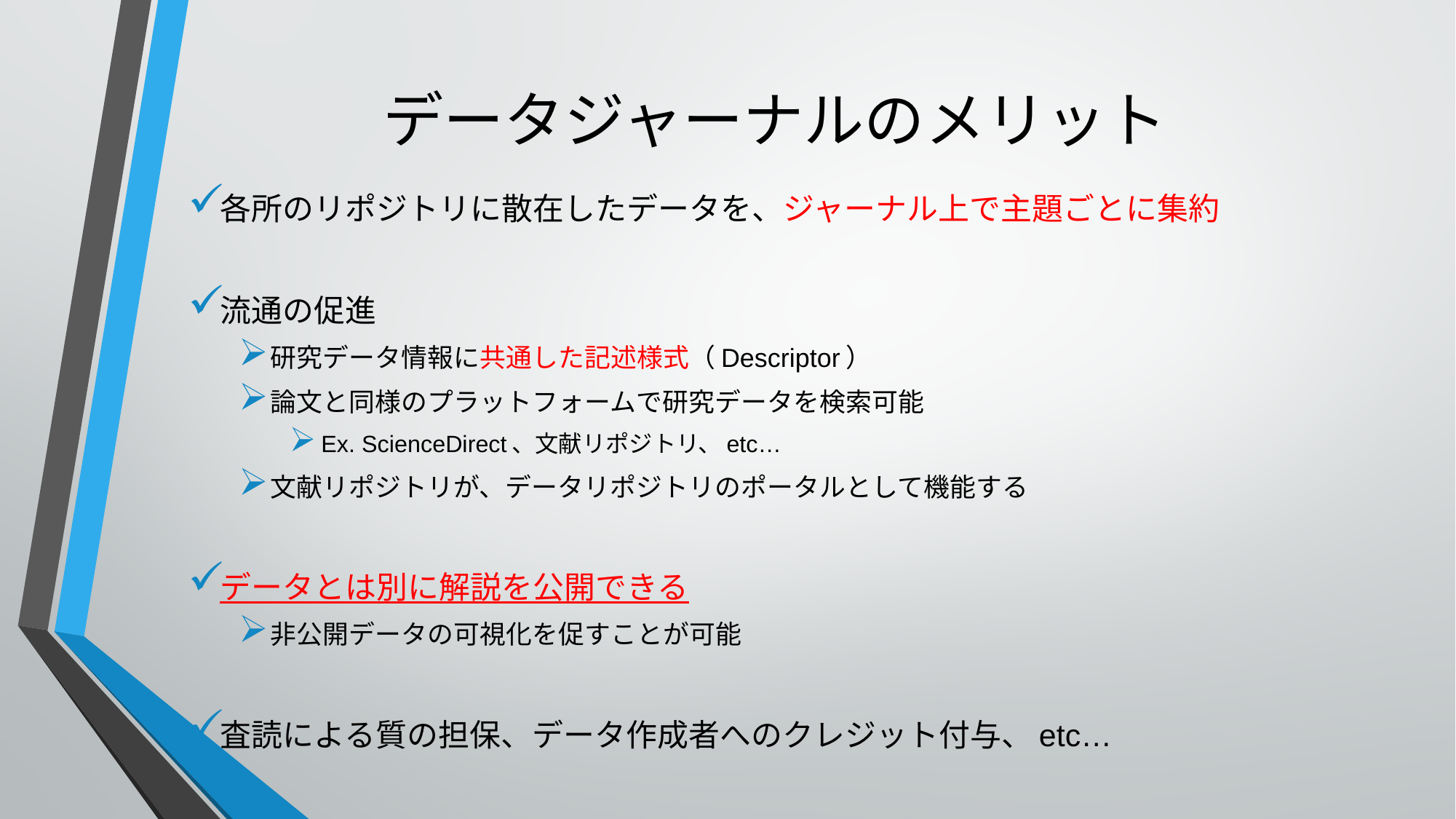

# データジャーナルのメリット
各所のリポジトリに散在したデータを、ジャーナル上で主題ごとに集約

流通の促進
研究データ情報に共通した記述様式（Descriptor）
論文と同様のプラットフォームで研究データを検索可能
Ex. ScienceDirect、文献リポジトリ、etc…
文献リポジトリが、データリポジトリのポータルとして機能する

データとは別に解説を公開できる
非公開データの可視化を促すことが可能

査読による質の担保、データ作成者へのクレジット付与、etc…